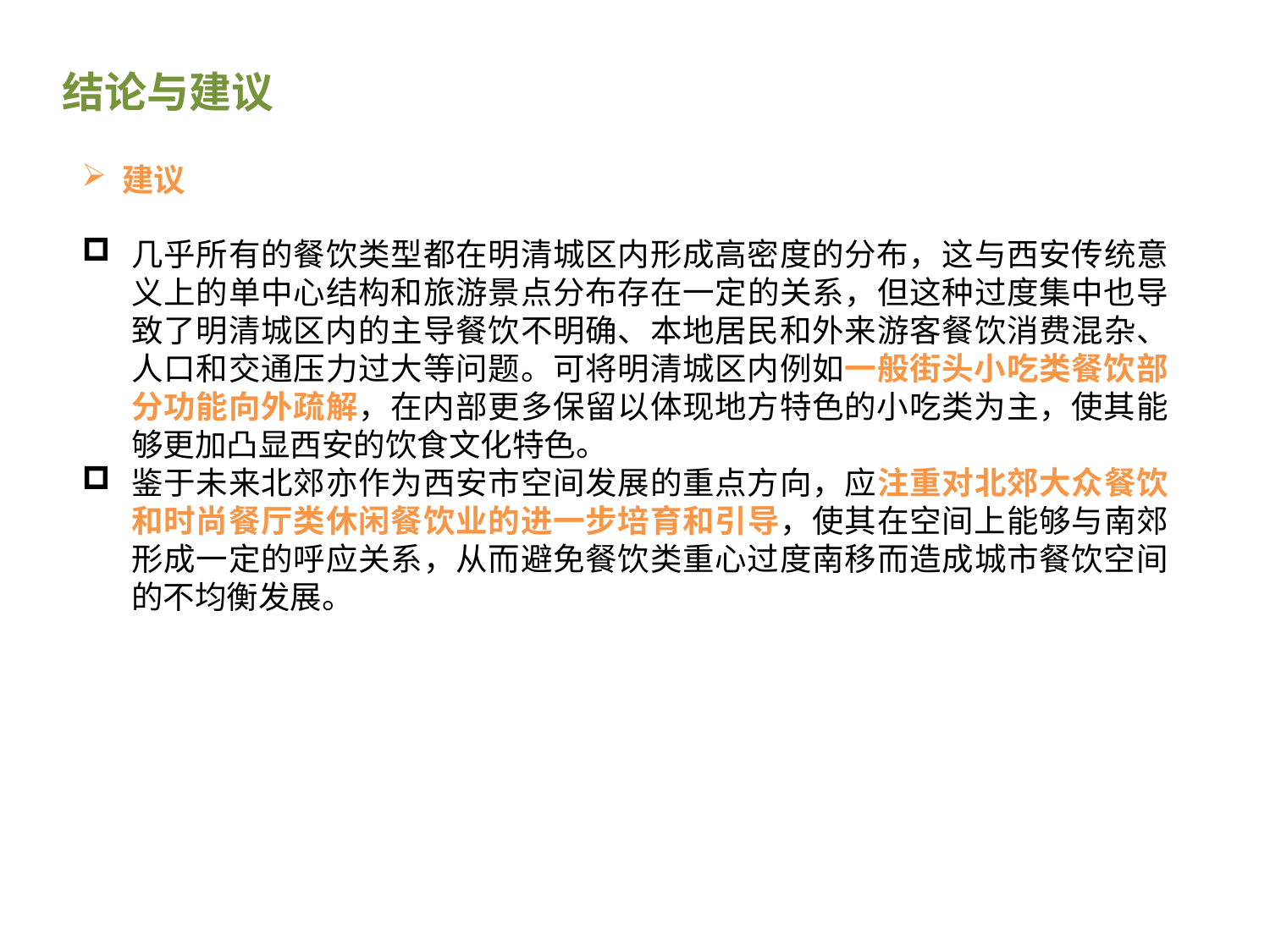

结论与建议
 建议
几乎所有的餐饮类型都在明清城区内形成高密度的分布，这与西安传统意义上的单中心结构和旅游景点分布存在一定的关系，但这种过度集中也导致了明清城区内的主导餐饮不明确、本地居民和外来游客餐饮消费混杂、人口和交通压力过大等问题。可将明清城区内例如一般街头小吃类餐饮部分功能向外疏解，在内部更多保留以体现地方特色的小吃类为主，使其能够更加凸显西安的饮食文化特色。
鉴于未来北郊亦作为西安市空间发展的重点方向，应注重对北郊大众餐饮和时尚餐厅类休闲餐饮业的进一步培育和引导，使其在空间上能够与南郊形成一定的呼应关系，从而避免餐饮类重心过度南移而造成城市餐饮空间的不均衡发展。